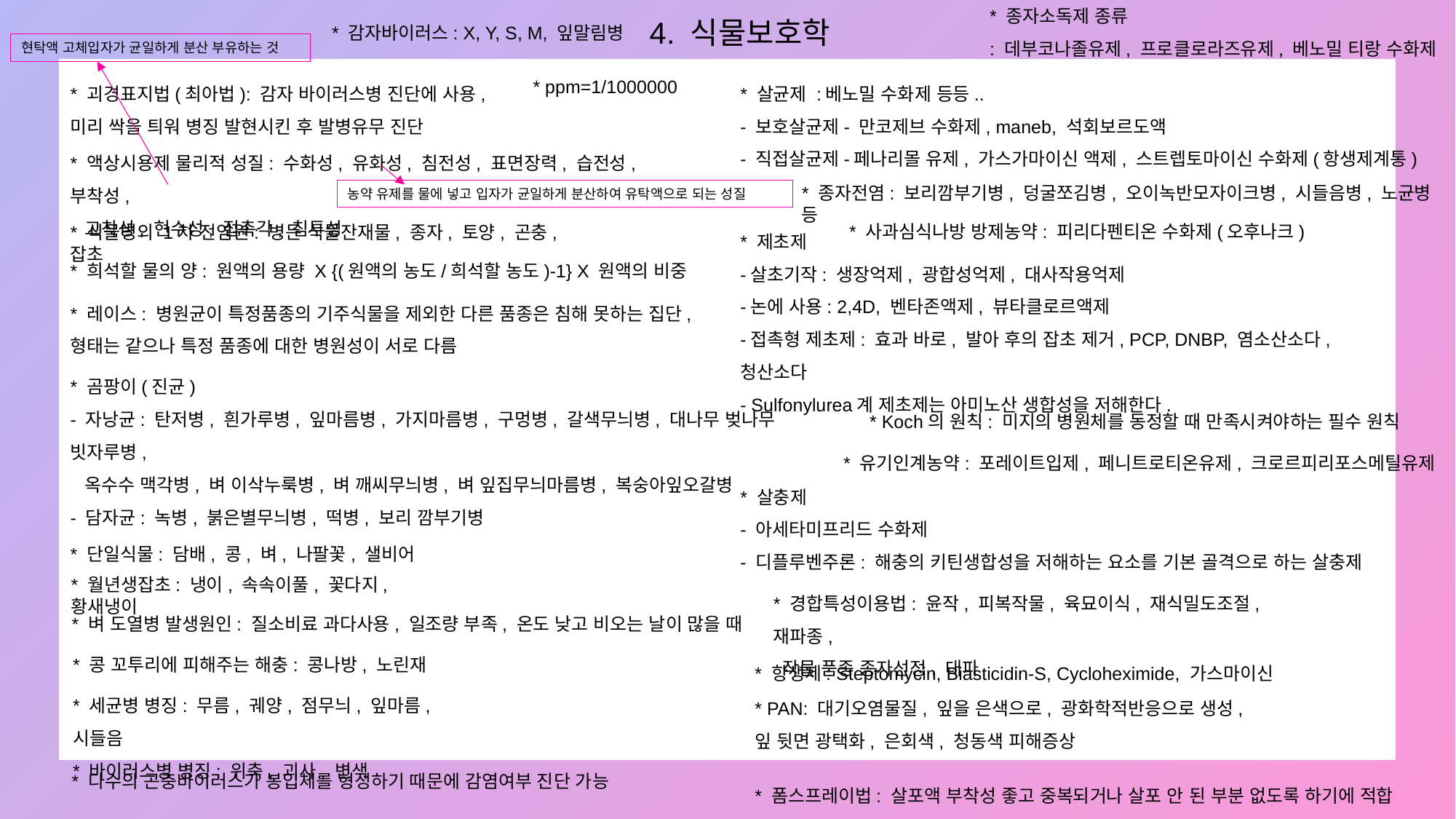

* 종자소독제 종류
: 데부코나졸유제, 프로클로라즈유제, 베노밀 티랑 수화제
4. 식물보호학
* 감자바이러스: X, Y, S, M, 잎말림병
현탁액 고체입자가 균일하게 분산 부유하는 것
* 살균제 :베노밀 수화제 등등..
- 보호살균제- 만코제브 수화제, maneb, 석회보르도액
- 직접살균제-페나리몰 유제, 가스가마이신 액제, 스트렙토마이신 수화제(항생제계통)
* 괴경표지법(최아법): 감자 바이러스병 진단에 사용, 미리 싹을 틔워 병징 발현시킨 후 발병유무 진단
* ppm=1/1000000
* 액상시용제 물리적 성질: 수화성, 유화성, 침전성, 표면장력, 습전성, 부착성,
  고착성, 현수성, 접촉각, 침투성
* 종자전염: 보리깜부기병, 덩굴쪼김병, 오이녹반모자이크병, 시들음병, 노균병 등
농약 유제를 물에 넣고 입자가 균일하게 분산하여 유탁액으로 되는 성질
* 제초제
-살초기작: 생장억제, 광합성억제, 대사작용억제
-논에 사용: 2,4D, 벤타존액제, 뷰타클로르액제
-접촉형 제초제: 효과 바로, 발아 후의 잡초 제거, PCP, DNBP, 염소산소다, 청산소다
- Sulfonylurea계 제초제는 아미노산 생합성을 저해한다.
* 사과심식나방 방제농약: 피리다펜티온 수화제(오후나크)
* 식물병의 1차 전염원: 병든 식물잔재물, 종자, 토양, 곤충, 잡초
* 희석할 물의 양: 원액의 용량 X {(원액의 농도/희석할 농도)-1} X 원액의 비중
* 레이스: 병원균이 특정품종의 기주식물을 제외한 다른 품종은 침해 못하는 집단, 형태는 같으나 특정 품종에 대한 병원성이 서로 다름
* 곰팡이(진균)
- 자낭균: 탄저병, 흰가루병, 잎마름병, 가지마름병, 구멍병, 갈색무늬병, 대나무 벚나무 빗자루병,
  옥수수 맥각병, 벼 이삭누룩병, 벼 깨씨무늬병, 벼 잎집무늬마름병, 복숭아잎오갈병
- 담자균: 녹병, 붉은별무늬병, 떡병, 보리 깜부기병
* Koch의 원칙: 미지의 병원체를 동정할 때 만족시켜야하는 필수 원칙
* 유기인계농약: 포레이트입제, 페니트로티온유제, 크로르피리포스메틸유제
* 살충제
- 아세타미프리드 수화제
- 디플루벤주론: 해충의 키틴생합성을 저해하는 요소를 기본 골격으로 하는 살충제
* 단일식물: 담배, 콩, 벼, 나팔꽃, 샐비어
* 월년생잡초: 냉이, 속속이풀, 꽃다지, 황새냉이
* 경합특성이용법: 윤작, 피복작물, 육묘이식, 재식밀도조절, 재파종,
 작물 품종 종자선정, 대파
* 벼 도열병 발생원인: 질소비료 과다사용, 일조량 부족, 온도 낮고 비오는 날이 많을 때
* 콩 꼬투리에 피해주는 해충: 콩나방, 노린재
* 항생제: Steptomycin, Biasticidin-S, Cycloheximide, 가스마이신
* 세균병 병징: 무름, 궤양, 점무늬, 잎마름, 시들음
* 바이러스병 병징: 위축, 괴사, 변색
* PAN: 대기오염물질, 잎을 은색으로, 광화학적반응으로 생성, 잎 뒷면 광택화, 은회색, 청동색 피해증상
* 다수의 곤충바이러스가 봉입체를 형성하기 때문에 감염여부 진단 가능
* 폼스프레이법: 살포액 부착성 좋고 중복되거나 살포 안 된 부분 없도록 하기에 적합